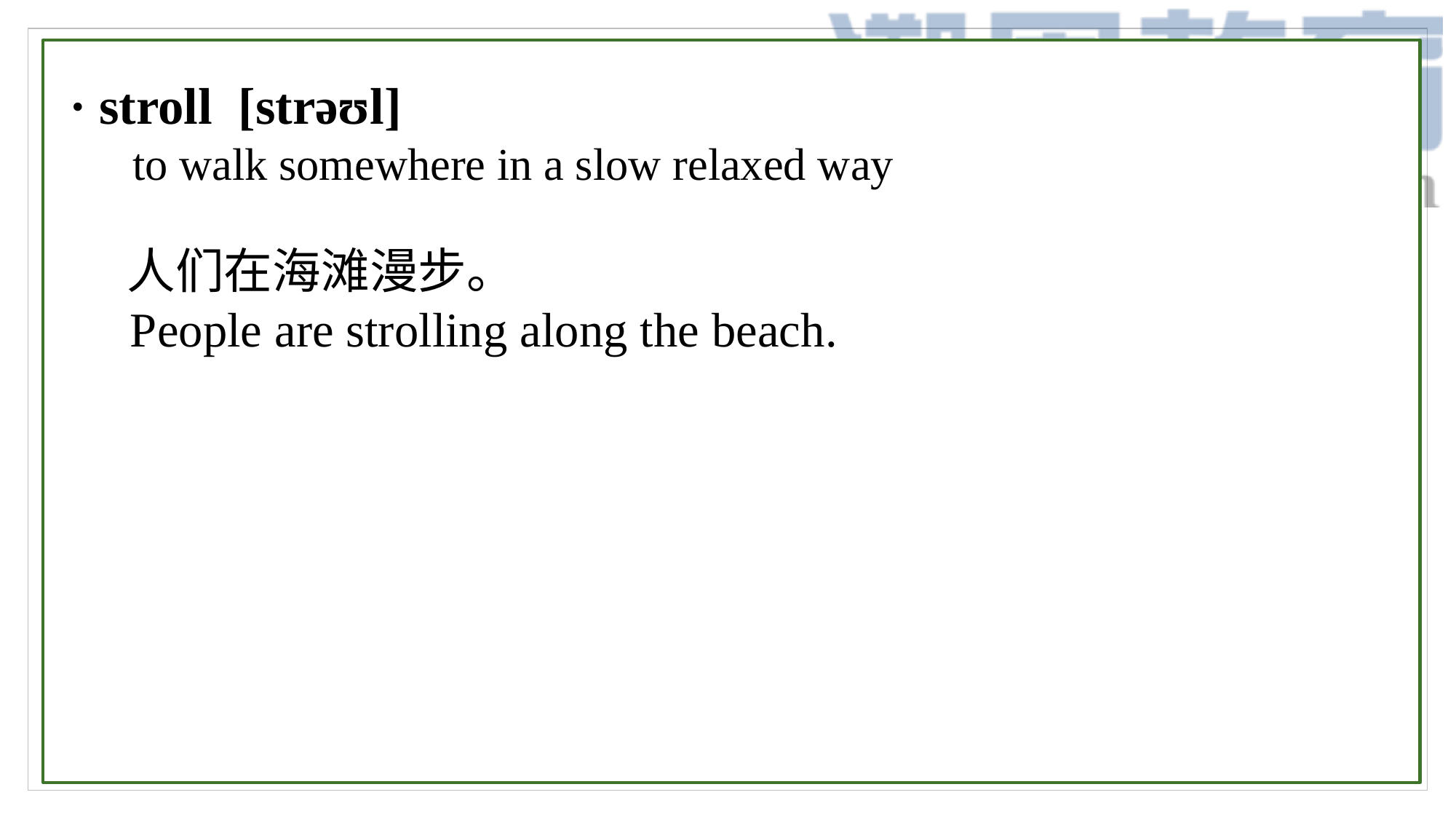

· stroll  [strəʊl]
      to walk somewhere in a slow relaxed way

     人们在海滩漫步。
     People are strolling along the beach.